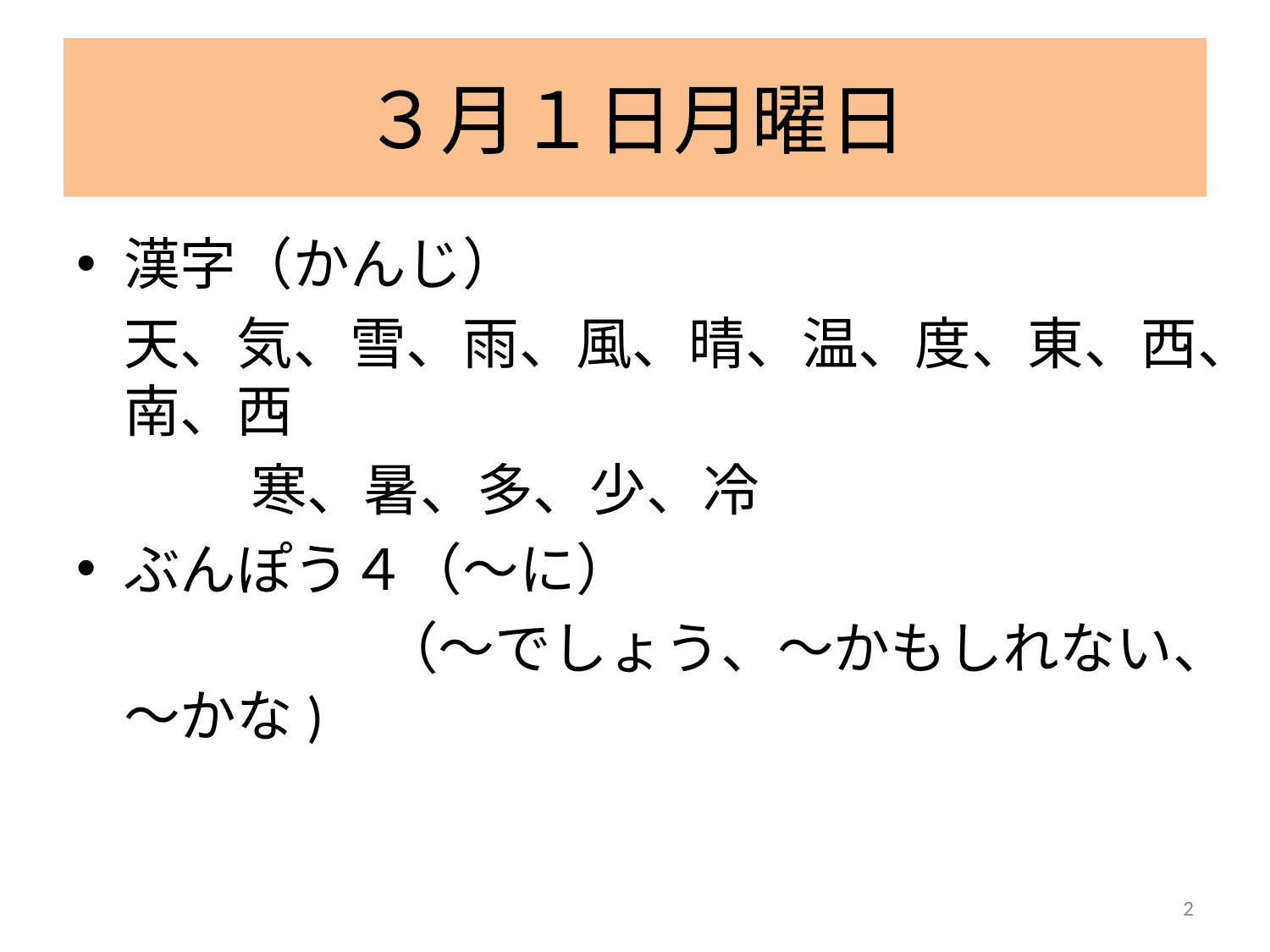

# ３月１日月曜日
漢字（かんじ）
	天、気、雪、雨、風、晴、温、度、東、西、南、西
　	寒、暑、多、少、冷
ぶんぽう４（～に）
                       （～でしょう、～かもしれない、～かな)
2